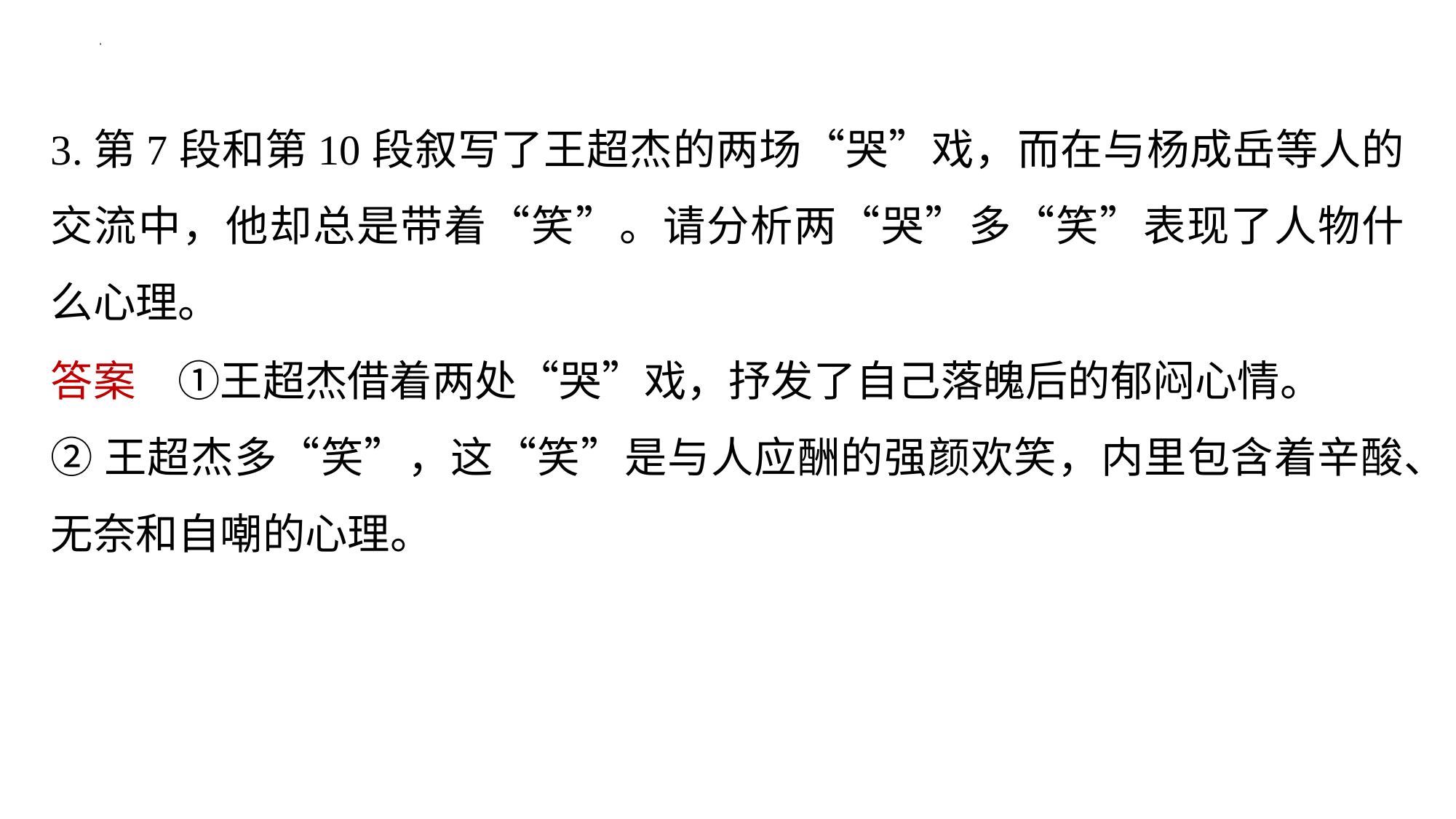

3.第7段和第10段叙写了王超杰的两场“哭”戏，而在与杨成岳等人的交流中，他却总是带着“笑”。请分析两“哭”多“笑”表现了人物什么心理。
答案　①王超杰借着两处“哭”戏，抒发了自己落魄后的郁闷心情。
②王超杰多“笑”，这“笑”是与人应酬的强颜欢笑，内里包含着辛酸、无奈和自嘲的心理。